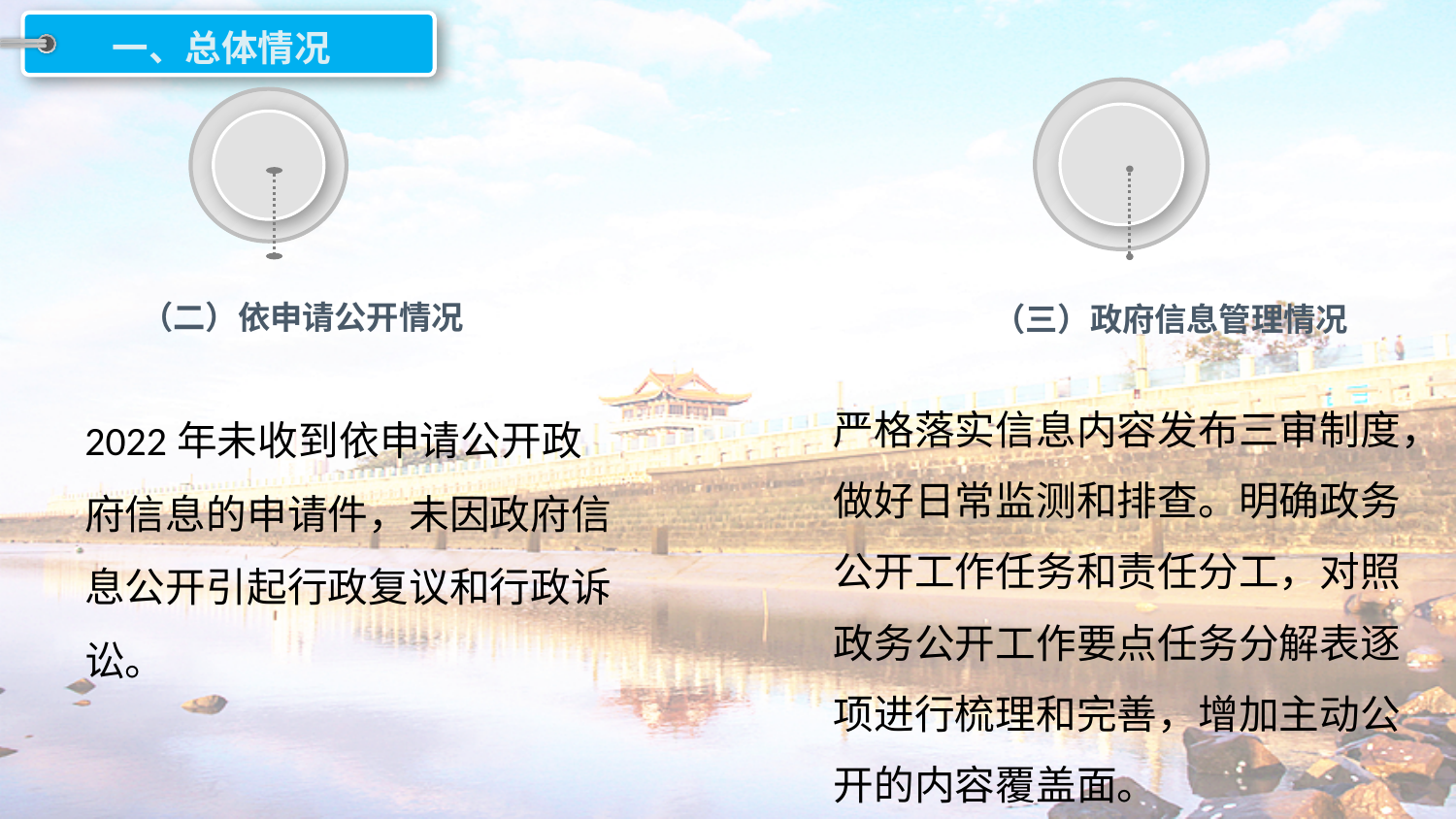

一、总体情况

2022年未收到依申请公开政府信息的申请件，未因政府信息公开引起行政复议和行政诉讼。
（二）依申请公开情况
（三）政府信息管理情况
严格落实信息内容发布三审制度，做好日常监测和排查。明确政务公开工作任务和责任分工，对照政务公开工作要点任务分解表逐项进行梳理和完善，增加主动公开的内容覆盖面。